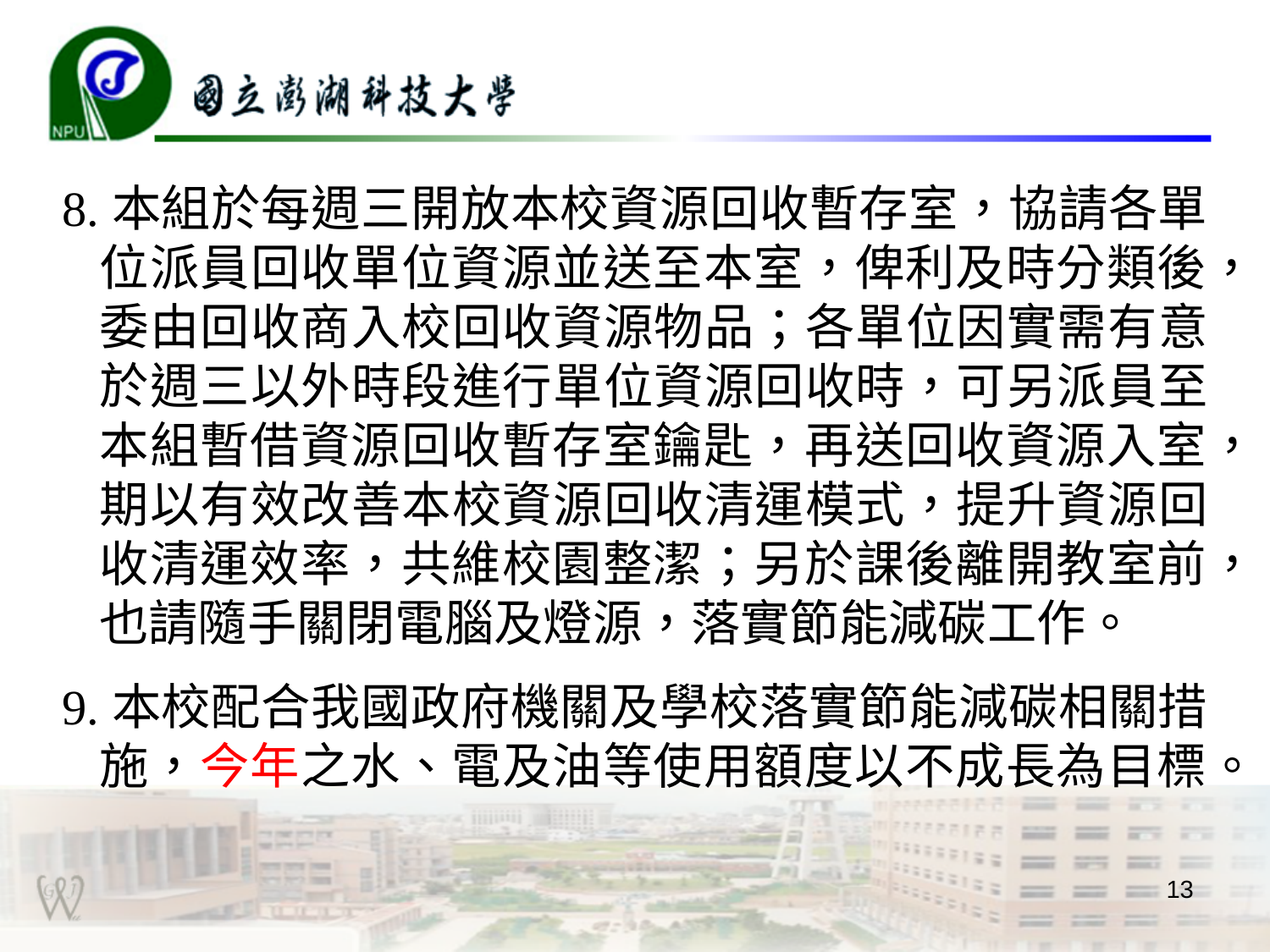

8.本組於每週三開放本校資源回收暫存室，協請各單位派員回收單位資源並送至本室，俾利及時分類後，委由回收商入校回收資源物品；各單位因實需有意於週三以外時段進行單位資源回收時，可另派員至本組暫借資源回收暫存室鑰匙，再送回收資源入室，期以有效改善本校資源回收清運模式，提升資源回收清運效率，共維校園整潔；另於課後離開教室前，也請隨手關閉電腦及燈源，落實節能減碳工作。
9.本校配合我國政府機關及學校落實節能減碳相關措施，今年之水、電及油等使用額度以不成長為目標。
13